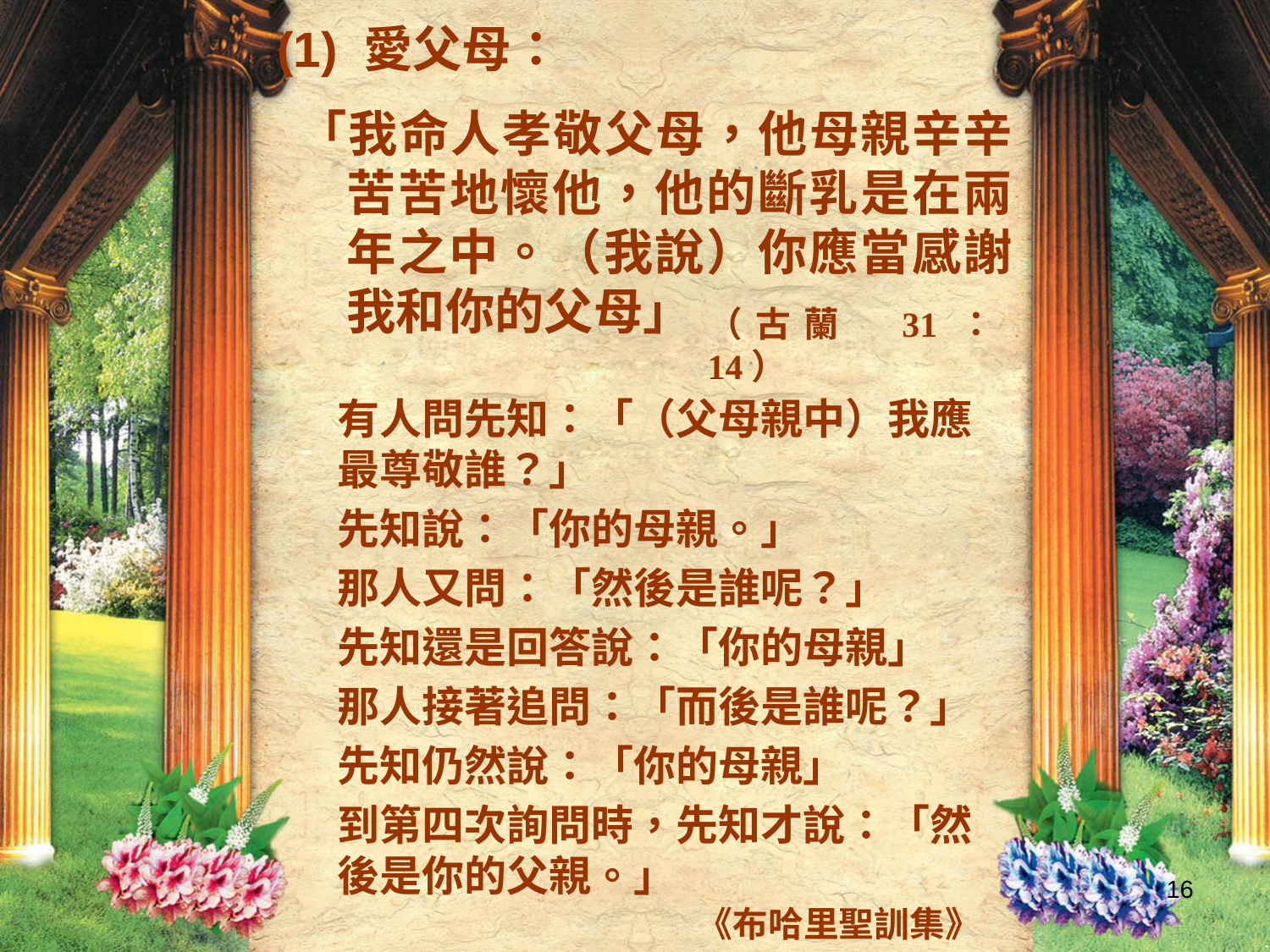

(1) 愛父母：
「我命人孝敬父母，他母親辛辛苦苦地懷他，他的斷乳是在兩年之中。（我說）你應當感謝我和你的父母」
（古蘭  31：14）
有人問先知：「（父母親中）我應最尊敬誰？」
先知說：「你的母親。」
那人又問：「然後是誰呢？」
先知還是回答說：「你的母親」
那人接著追問：「而後是誰呢？」
先知仍然說：「你的母親」
到第四次詢問時，先知才說：「然後是你的父親。」

16
《布哈里聖訓集》